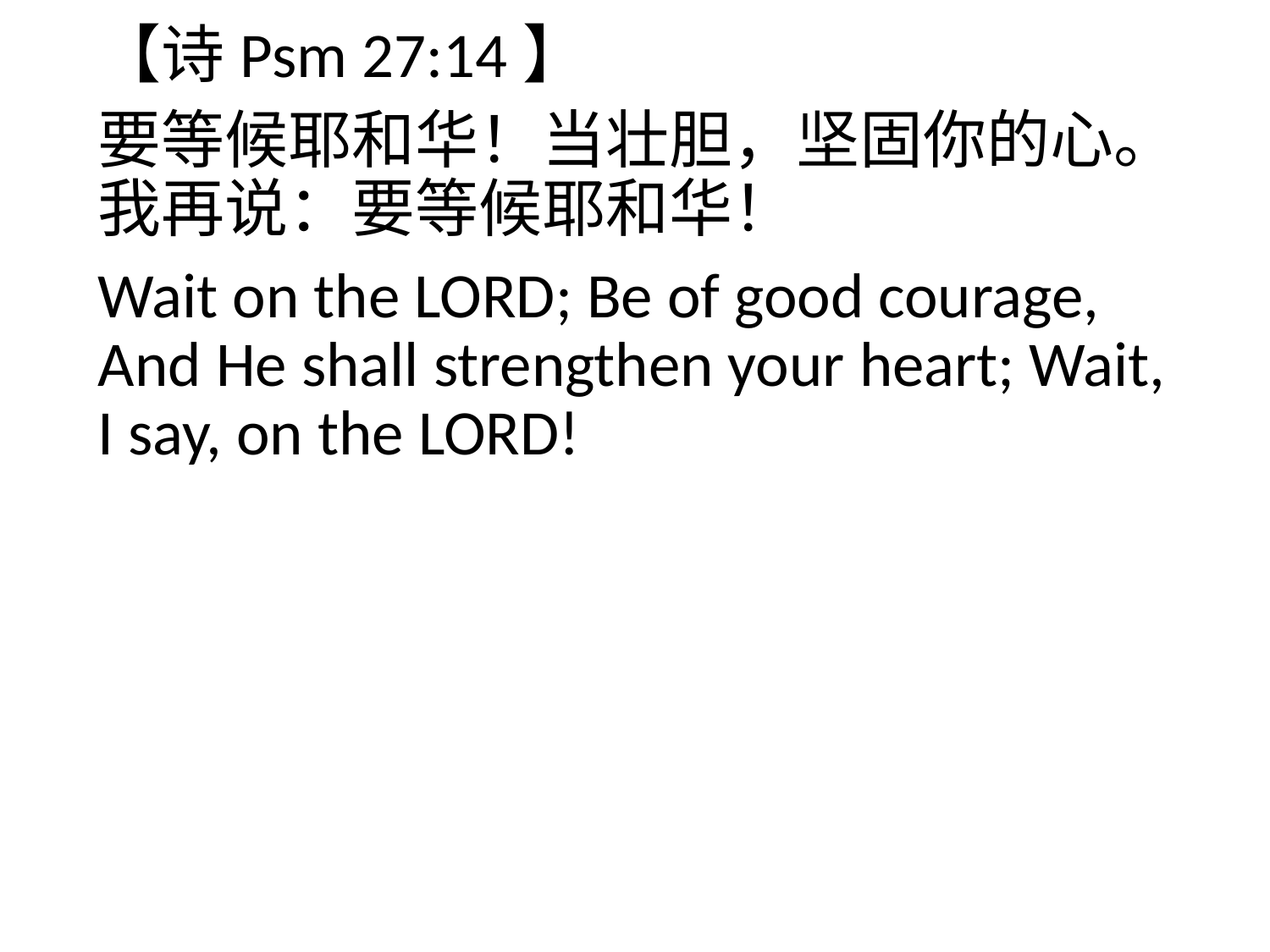

【诗Psm 27:14】
要等候耶和华！当壮胆，坚固你的心。我再说：要等候耶和华！
Wait on the LORD; Be of good courage, And He shall strengthen your heart; Wait, I say, on the LORD!